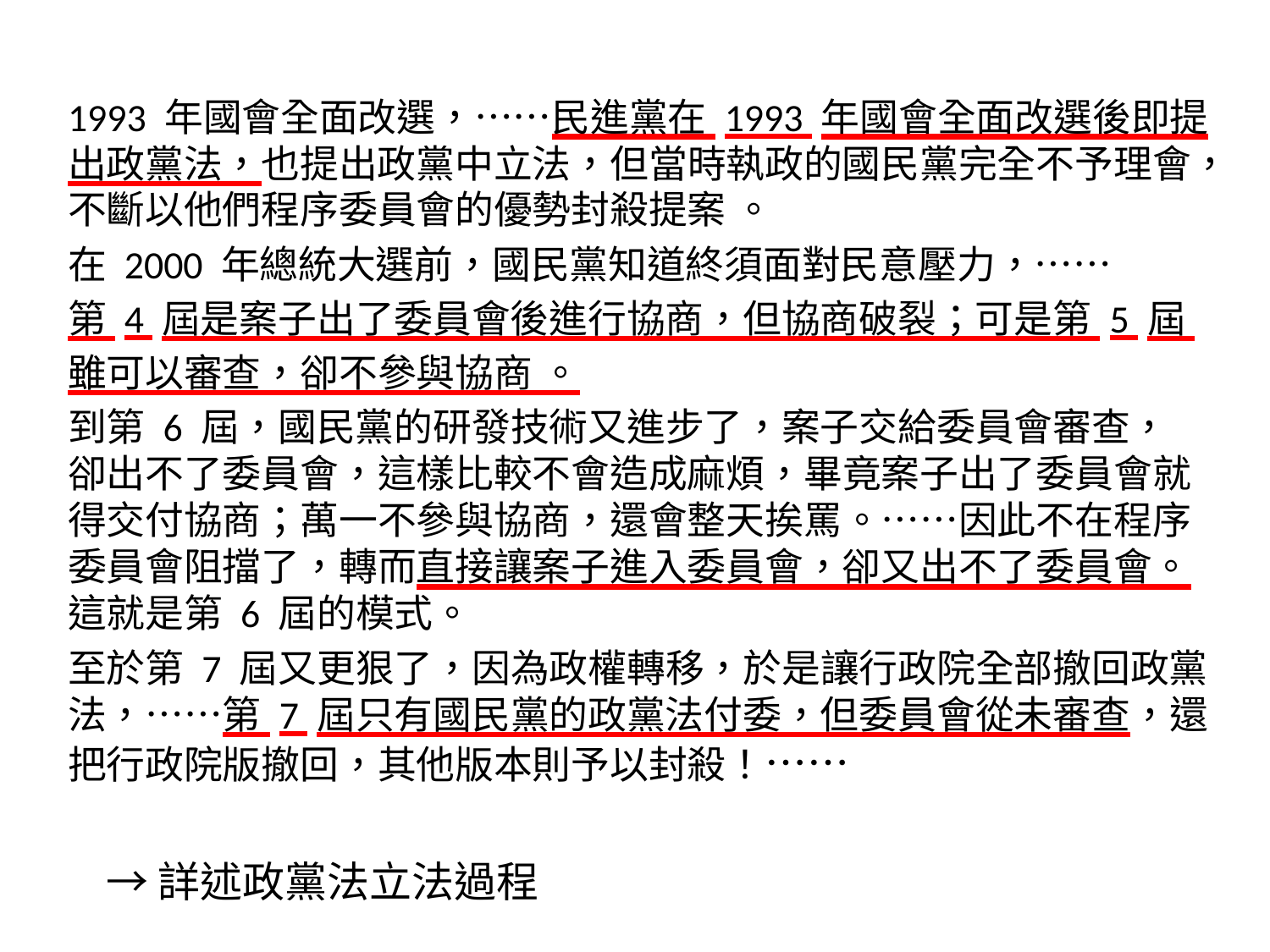

1993 年國會全面改選，……民進黨在 1993 年國會全面改選後即提出政黨法，也提出政黨中立法，但當時執政的國民黨完全不予理會，不斷以他們程序委員會的優勢封殺提案 。
在 2000 年總統大選前，國民黨知道終須面對民意壓力，……
第 4 屆是案子出了委員會後進行協商，但協商破裂；可是第 5 屆
雖可以審查，卻不參與協商 。
到第 6 屆，國民黨的研發技術又進步了，案子交給委員會審查，  卻出不了委員會，這樣比較不會造成麻煩，畢竟案子出了委員會就得交付協商；萬一不參與協商，還會整天挨罵。……因此不在程序委員會阻擋了，轉而直接讓案子進入委員會，卻又出不了委員會。這就是第 6 屆的模式。
至於第 7 屆又更狠了，因為政權轉移，於是讓行政院全部撤回政黨法，……第 7 屆只有國民黨的政黨法付委，但委員會從未審查，還把行政院版撤回，其他版本則予以封殺！……

    →詳述政黨法立法過程